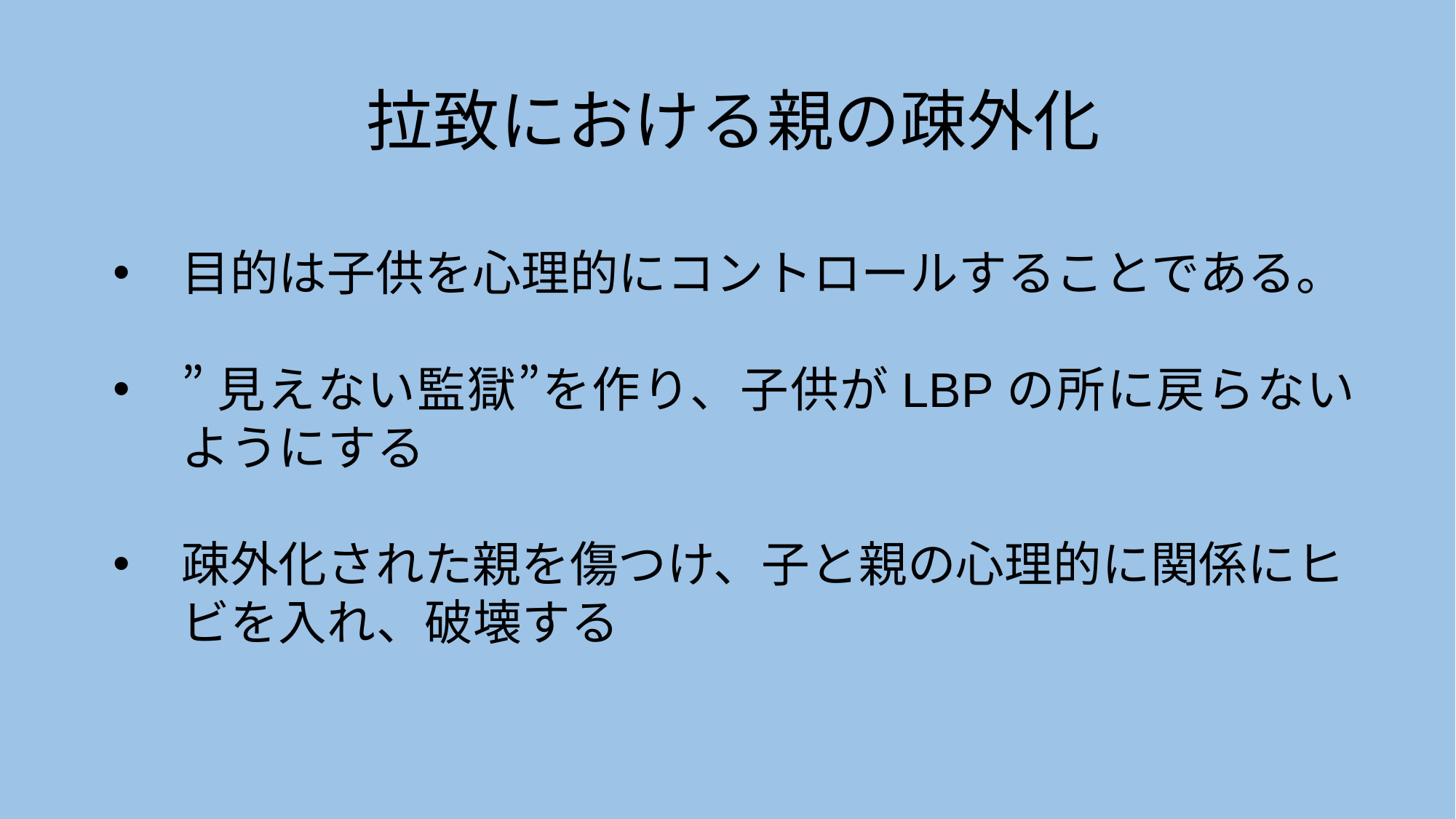

拉致における親の疎外化

目的は子供を心理的にコントロールすることである。

”見えない監獄”を作り、子供がLBPの所に戻らないようにする

疎外化された親を傷つけ、子と親の心理的に関係にヒビを入れ、破壊する